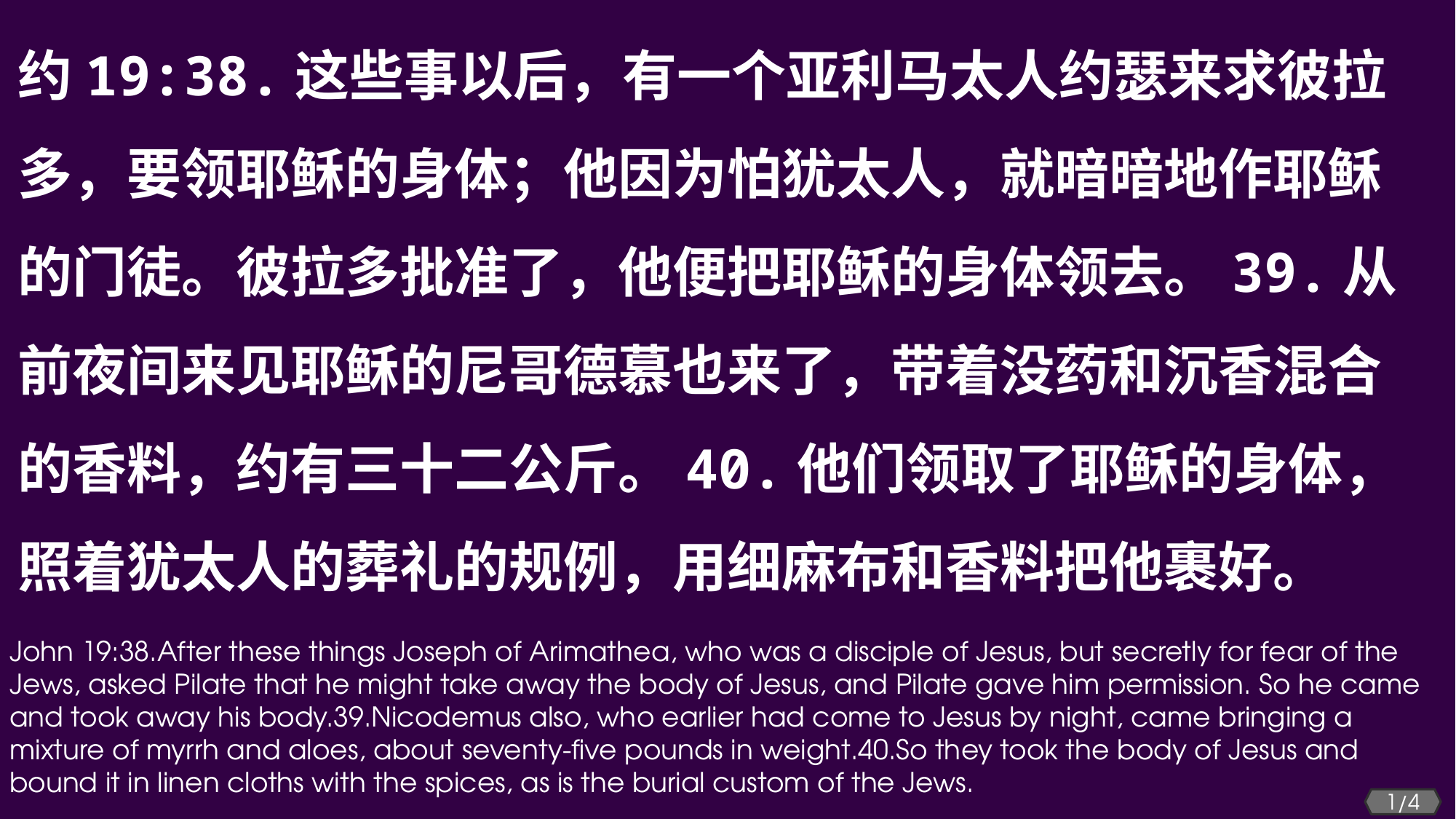

约19:38.这些事以后，有一个亚利马太人约瑟来求彼拉多，要领耶稣的身体；他因为怕犹太人，就暗暗地作耶稣的门徒。彼拉多批准了，他便把耶稣的身体领去。39.从前夜间来见耶稣的尼哥德慕也来了，带着没药和沉香混合的香料，约有三十二公斤。40.他们领取了耶稣的身体，照着犹太人的葬礼的规例，用细麻布和香料把他裹好。
John 19:38.After these things Joseph of Arimathea, who was a disciple of Jesus, but secretly for fear of the Jews, asked Pilate that he might take away the body of Jesus, and Pilate gave him permission. So he came and took away his body.39.Nicodemus also, who earlier had come to Jesus by night, came bringing a mixture of myrrh and aloes, about seventy-five pounds in weight.40.So they took the body of Jesus and bound it in linen cloths with the spices, as is the burial custom of the Jews.
1/4